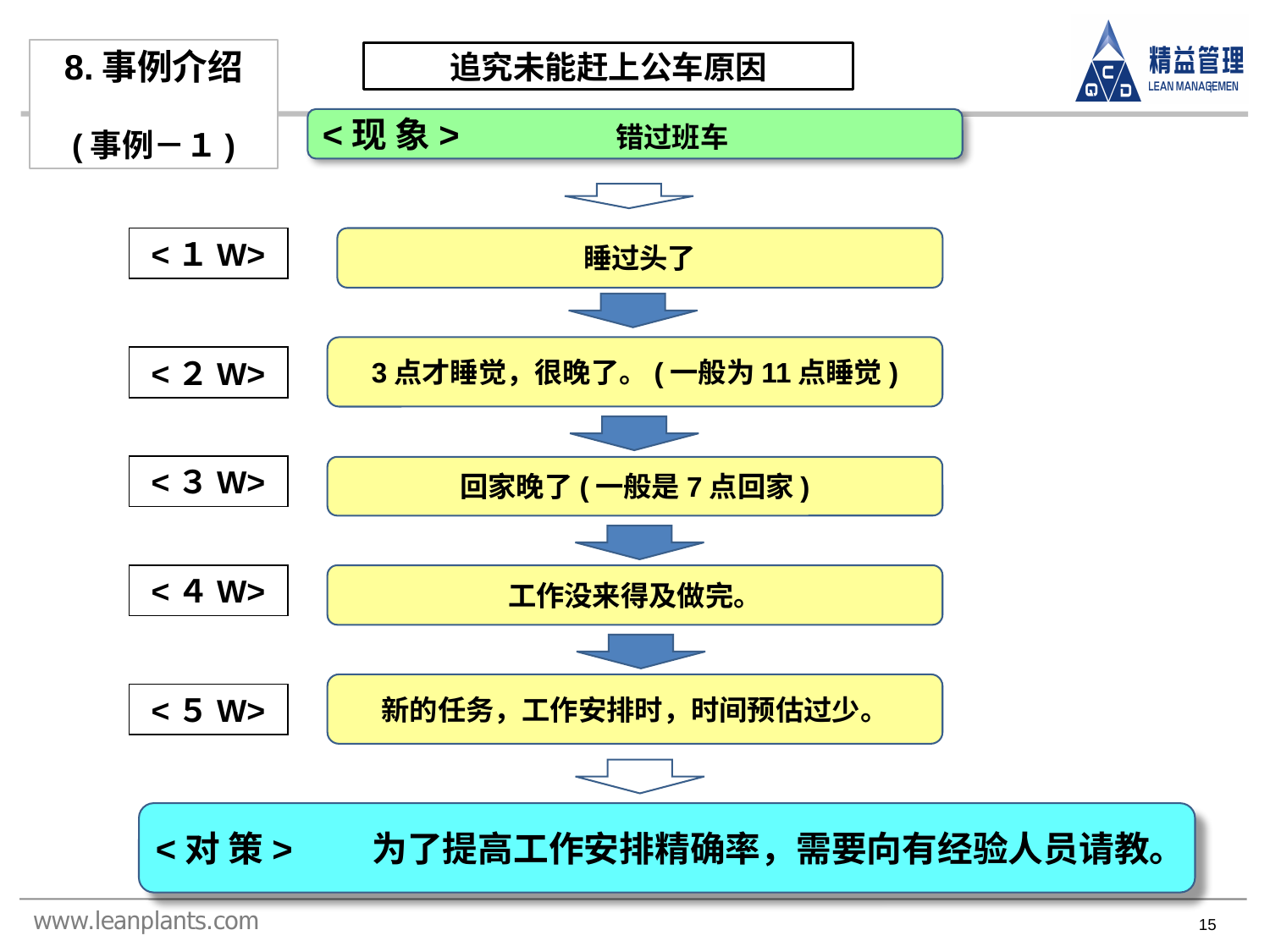

8.事例介绍

(事例－１)
追究未能赶上公车原因
<现 象>　　　　　错过班车

<１W>
睡过头了

3点才睡觉，很晚了。(一般为11点睡觉)
<２W>

<３W>
回家晚了(一般是7点回家)

<４W>
工作没来得及做完。

新的任务，工作安排时，时间预估过少。
<５W>

<对 策>　　为了提高工作安排精确率，需要向有经验人员请教。